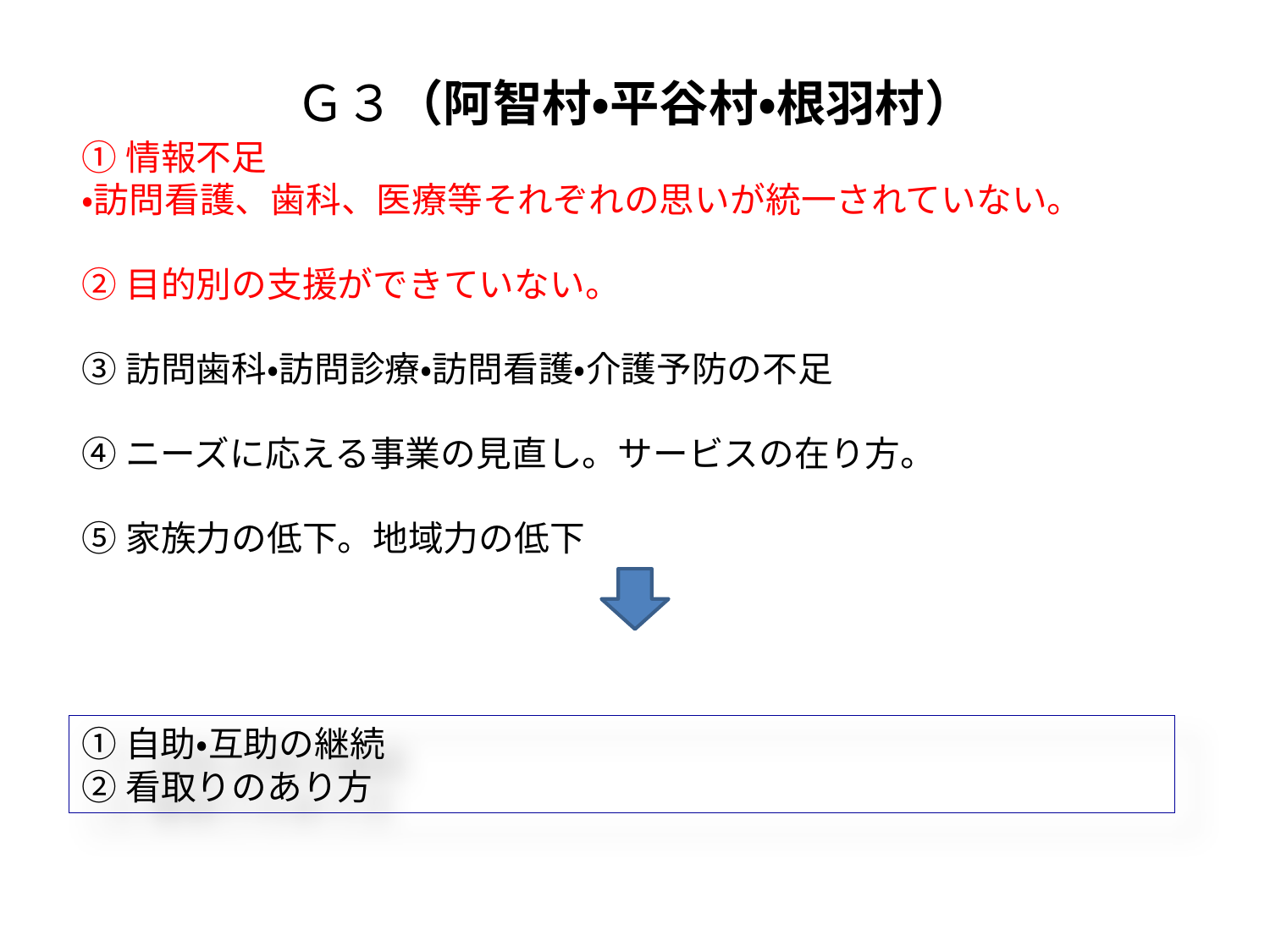

Ｇ３（阿智村・平谷村・根羽村）
①情報不足
・訪問看護、歯科、医療等それぞれの思いが統一されていない。

②目的別の支援ができていない。

③訪問歯科・訪問診療・訪問看護・介護予防の不足

④ニーズに応える事業の見直し。サービスの在り方。

⑤家族力の低下。地域力の低下

①自助・互助の継続
②看取りのあり方